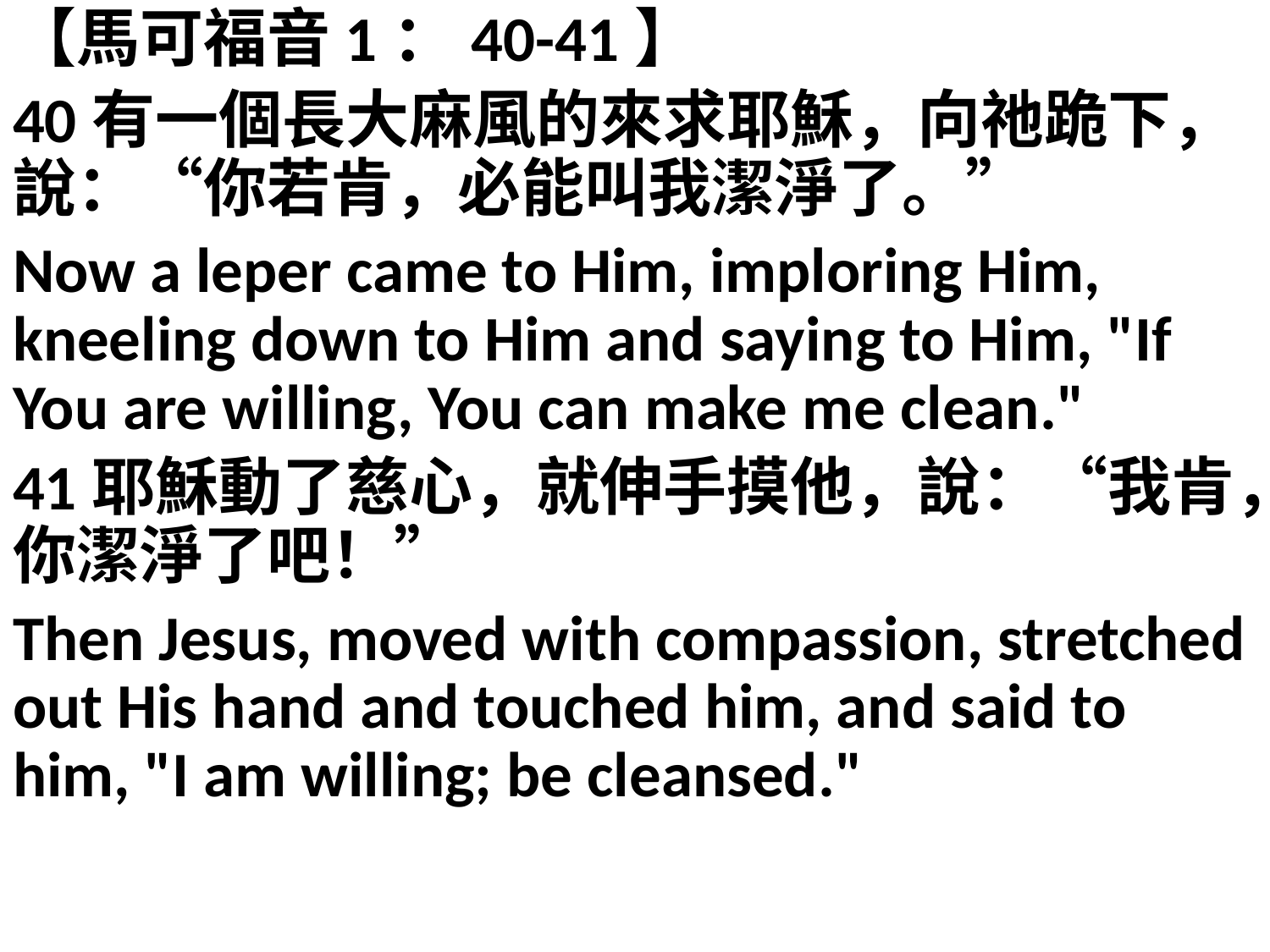

【馬可福音1：40-41】
40有一個長大麻風的來求耶穌，向祂跪下，說：“你若肯，必能叫我潔淨了。”
Now a leper came to Him, imploring Him, kneeling down to Him and saying to Him, "If You are willing, You can make me clean."
41耶穌動了慈心，就伸手摸他，說：“我肯，你潔淨了吧！”
Then Jesus, moved with compassion, stretched out His hand and touched him, and said to him, "I am willing; be cleansed."